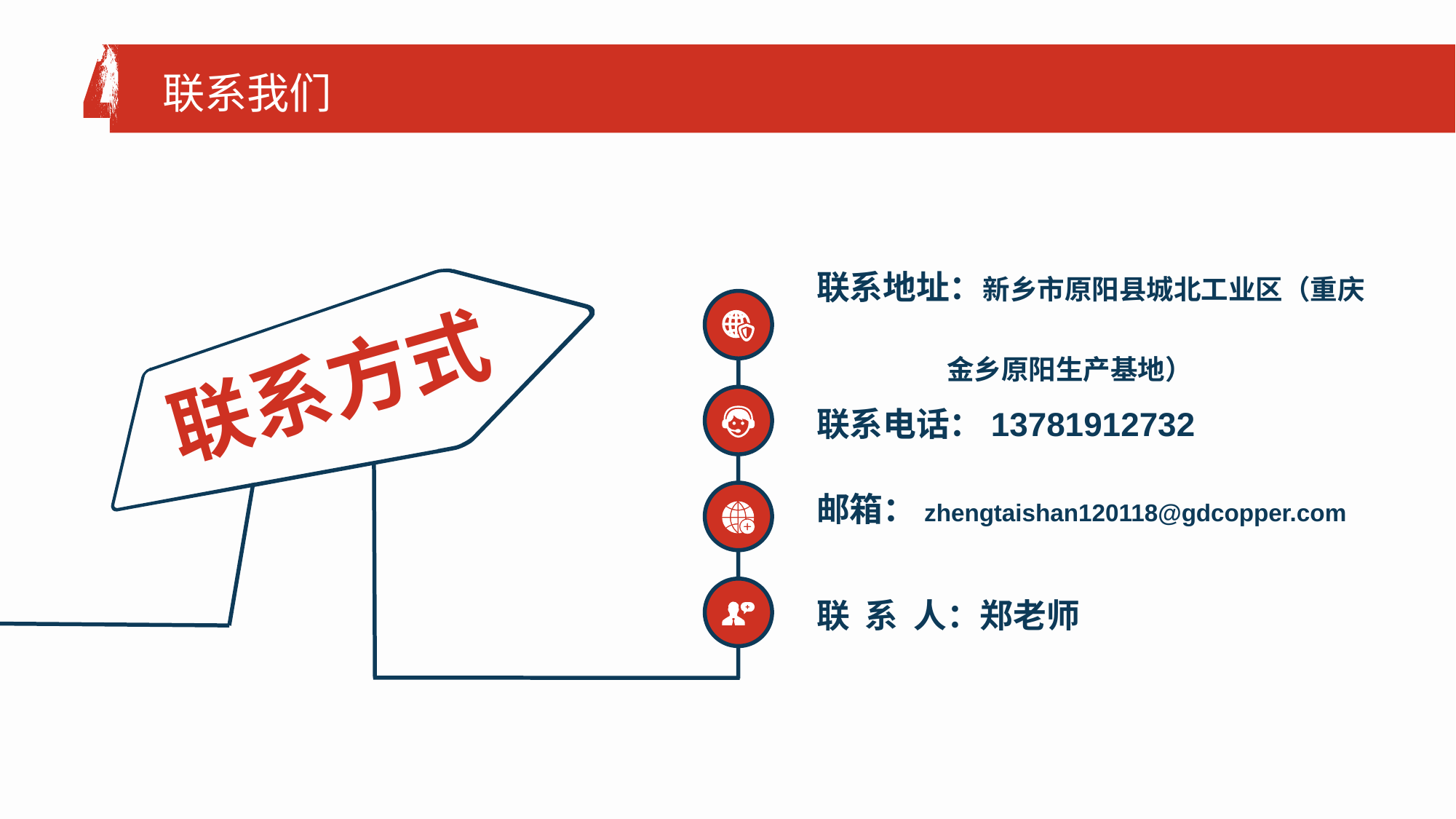

联系我们

联系地址：新乡市原阳县城北工业区（重庆
                    金乡原阳生产基地）

联系方式

联系电话：13781912732

邮箱：zhengtaishan120118@gdcopper.com

联  系  人：郑老师